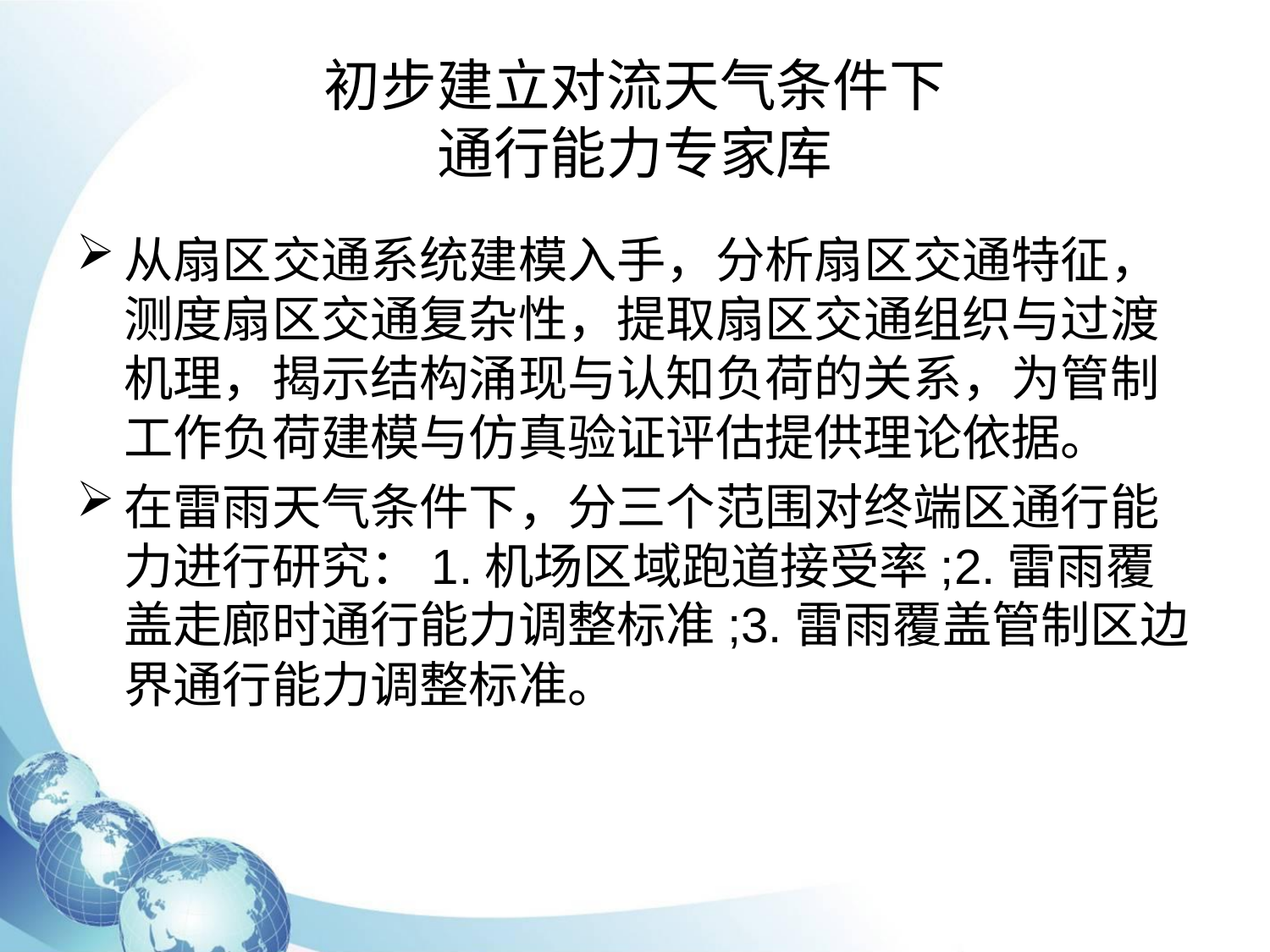

# 初步建立对流天气条件下 通行能力专家库
从扇区交通系统建模入手，分析扇区交通特征，测度扇区交通复杂性，提取扇区交通组织与过渡机理，揭示结构涌现与认知负荷的关系，为管制工作负荷建模与仿真验证评估提供理论依据。
在雷雨天气条件下，分三个范围对终端区通行能力进行研究：1.机场区域跑道接受率;2.雷雨覆盖走廊时通行能力调整标准;3.雷雨覆盖管制区边界通行能力调整标准。